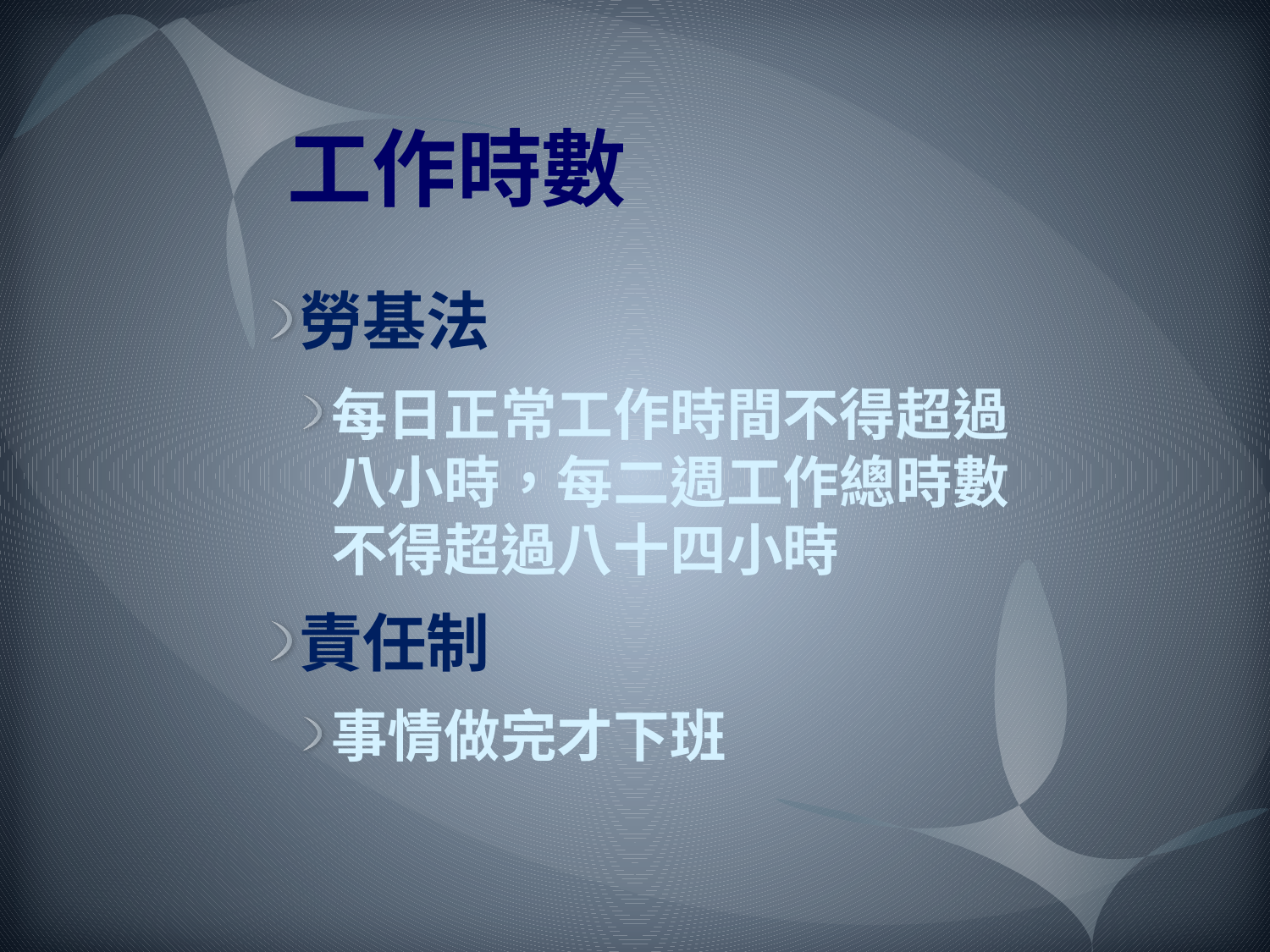

# 工作時數
勞基法
每日正常工作時間不得超過八小時，每二週工作總時數不得超過八十四小時
責任制
事情做完才下班